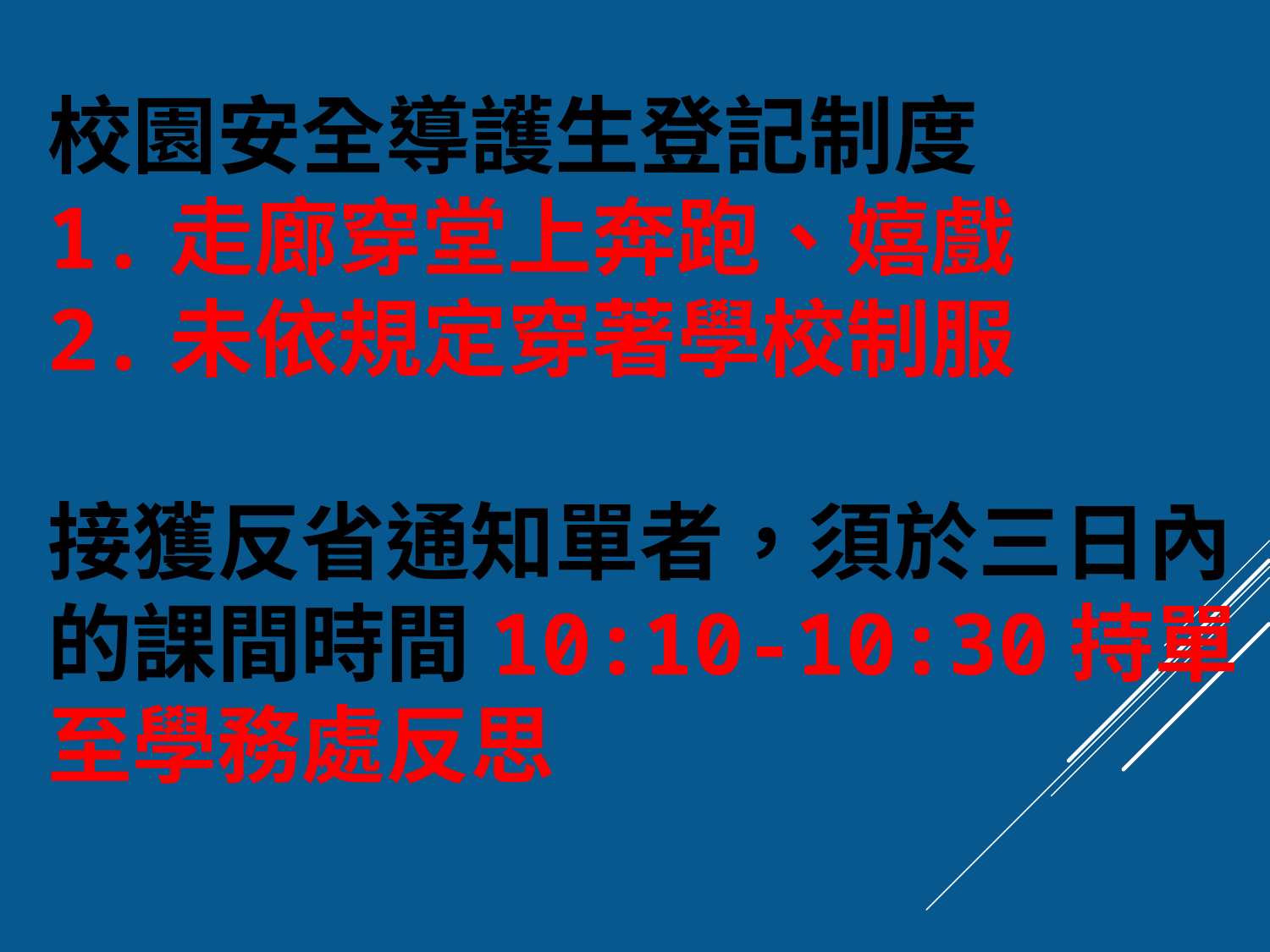

校園安全導護生登記制度
1.走廊穿堂上奔跑、嬉戲
2.未依規定穿著學校制服

接獲反省通知單者，須於三日內的課間時間10:10-10:30持單至學務處反思